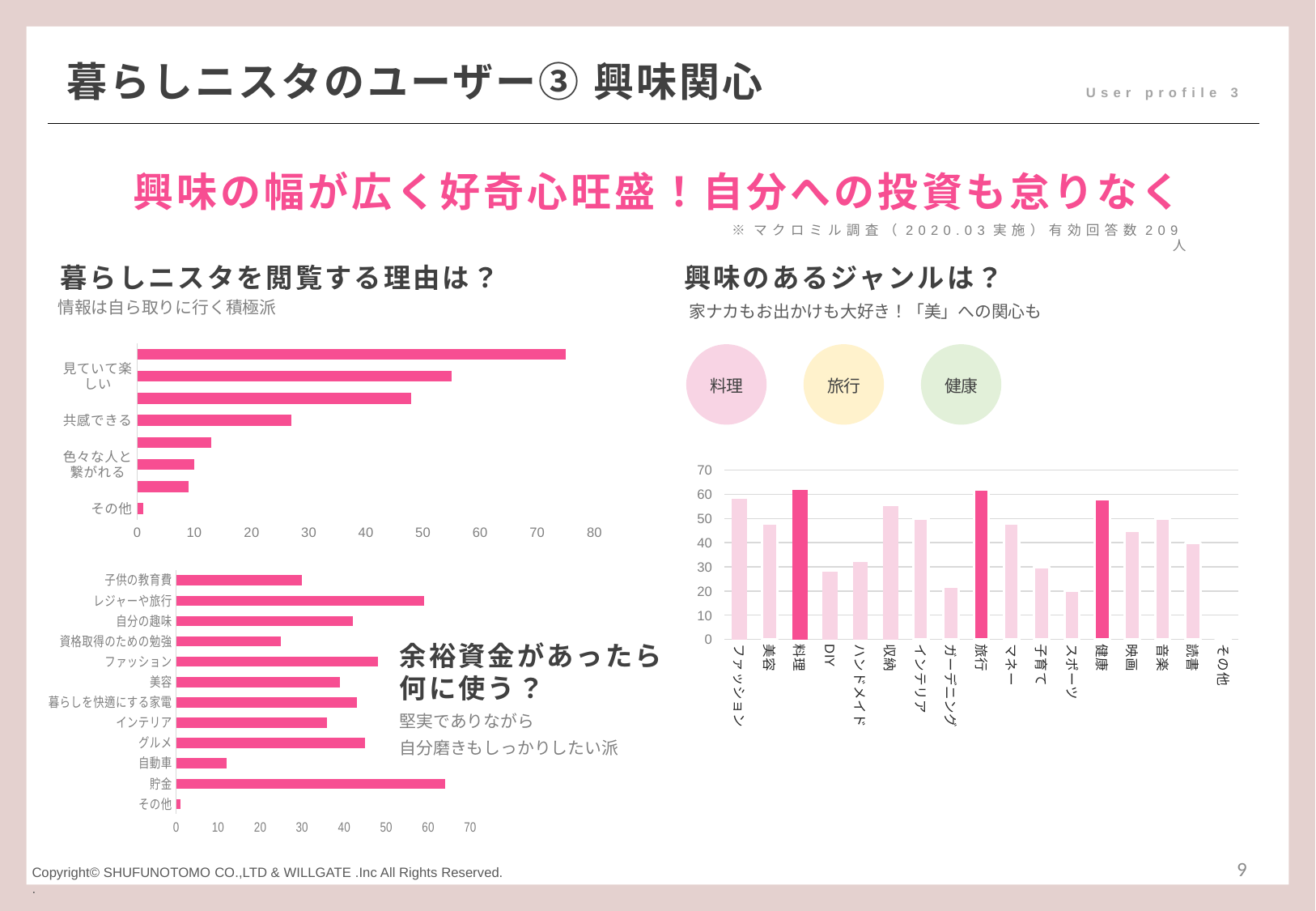

暮らしニスタのユーザー③ 興味関心
User profile 3
興味の幅が広く好奇心旺盛！自分への投資も怠りなく
※マクロミル調査（2020.03実施）有効回答数209人
暮らしニスタを閲覧する理由は？
興味のあるジャンルは？
情報は自ら取りに行く積極派
 家ナカもお出かけも大好き！「美」への関心も

### Chart

| Category | 列1 |
|---|---|
| その他 | 1.0 |
| 面白い体験ができる | 9.0 |
| 色々な人と繋がれる | 10.0 |
| 刺激がある | 13.0 |
| 共感できる | 27.0 |
| 知らなかった商品を知るきっかけになる | 48.0 |
| 見ていて楽しい | 55.0 |
| 暮らしに役立つ情報がある | 75.0 |

料理
旅行
健康

### Chart

| Category | 年齢層 |
|---|---|
| ファッション | 58.0 |
| 美容 | 48.0 |
| 料理 | 62.0 |
| DIY | 28.0 |
| ハンドメイド | 32.0 |
| 収納 | 55.0 |
| インテリア | 50.0 |
| ガーデニング | 22.0 |
| 旅行 | 62.0 |
| マネー | 48.0 |
| 子育て | 30.0 |
| スポーツ | 20.0 |
| 健康 | 58.0 |
| 映画 | 45.0 |
| 音楽 | 50.0 |
| 読書 | 40.0 |
| その他 | 0.0 |

### Chart

| Category | 列1 |
|---|---|
| その他 | 1.0 |
| 貯金 | 64.0 |
| 自動車 | 12.0 |
| グルメ | 45.0 |
| インテリア | 36.0 |
| 暮らしを快適にする家電 | 43.0 |
| 美容 | 39.0 |
| ファッション | 48.0 |
| 資格取得のための勉強 | 25.0 |
| 自分の趣味 | 42.0 |
| レジャーや旅行 | 59.0 |
| 子供の教育費 | 30.0 |
余裕資金があったら
何に使う？
堅実でありながら

自分磨きもしっかりしたい派
9
Copyright© SHUFUNOTOMO CO.,LTD & WILLGATE .Inc All Rights Reserved.
.